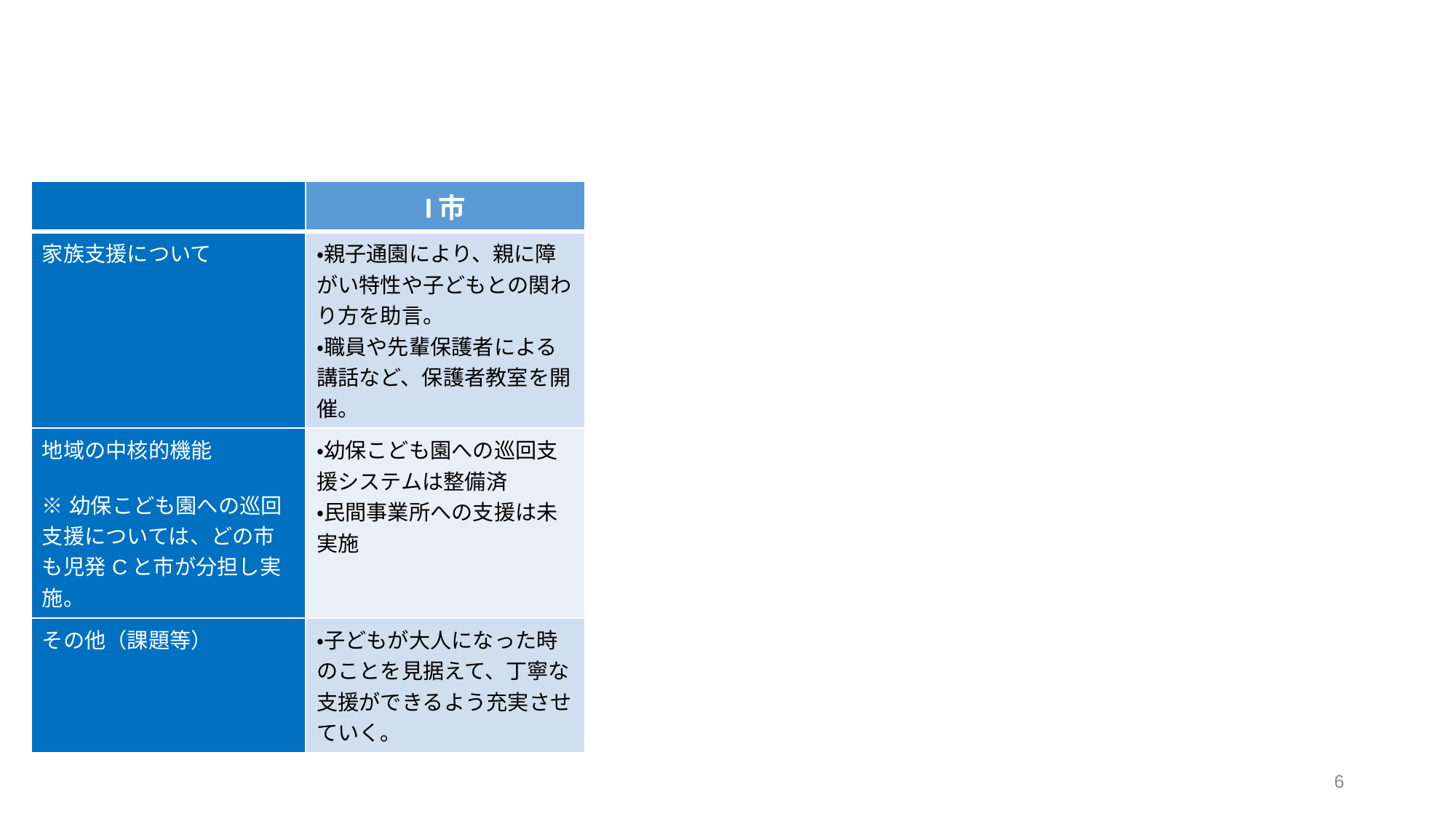

|  | I市 |
| --- | --- |
| 家族支援について | ・親子通園により、親に障がい特性や子どもとの関わり方を助言。 ・職員や先輩保護者による講話など、保護者教室を開催。 |
| 地域の中核的機能 ※幼保こども園への巡回支援については、どの市も児発Cと市が分担し実施。 | ・幼保こども園への巡回支援システムは整備済 ・民間事業所への支援は未実施 |
| その他（課題等） | ・子どもが大人になった時のことを見据えて、丁寧な支援ができるよう充実させていく。 |
6